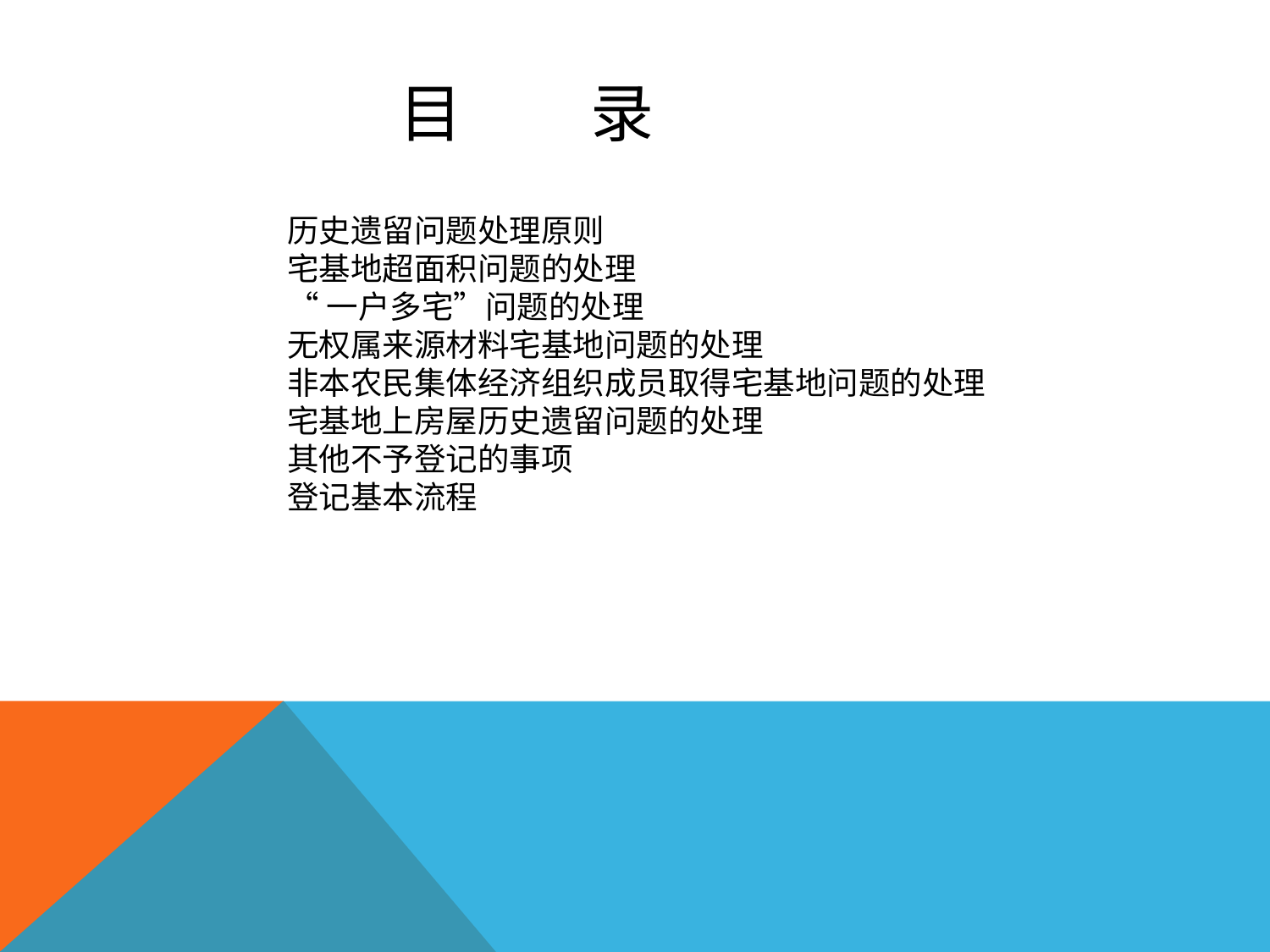

目         录
历史遗留问题处理原则
宅基地超面积问题的处理
“一户多宅”问题的处理
无权属来源材料宅基地问题的处理
非本农民集体经济组织成员取得宅基地问题的处理
宅基地上房屋历史遗留问题的处理
其他不予登记的事项
登记基本流程